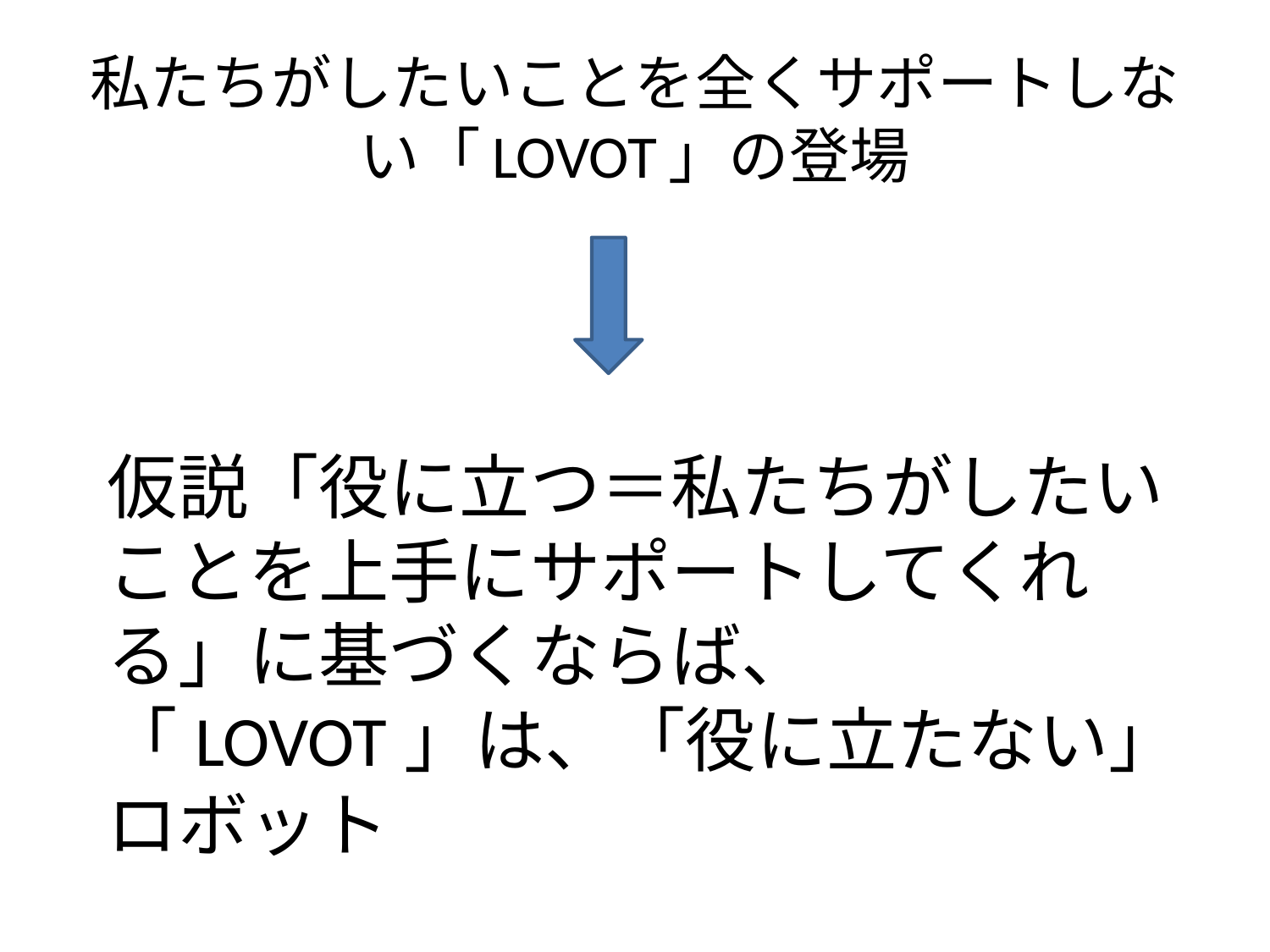

# 私たちがしたいことを全くサポートしない「LOVOT」の登場

仮説「役に立つ＝私たちがしたいことを上手にサポートしてくれる」に基づくならば、
「LOVOT」は、「役に立たない」ロボット